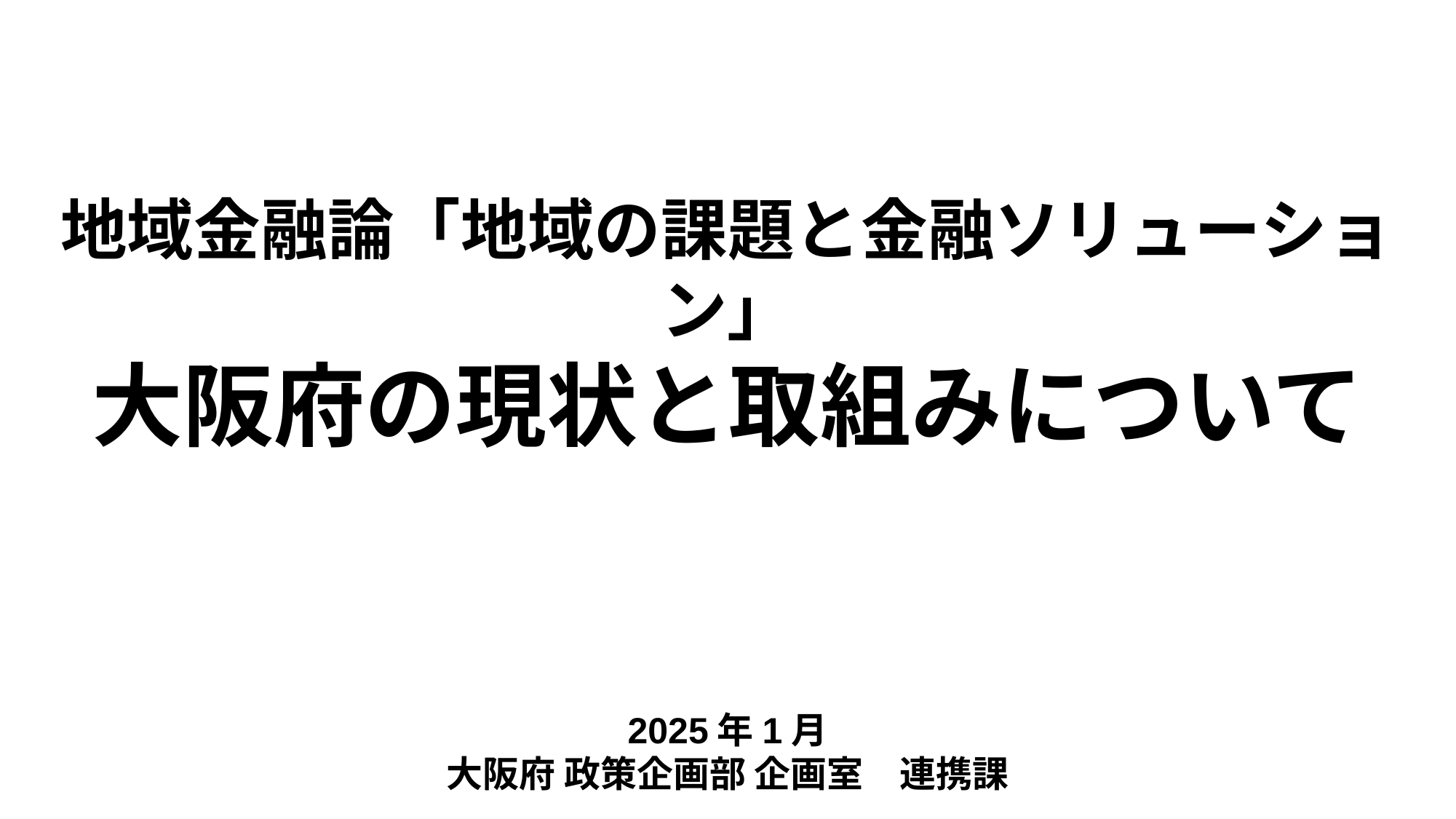

地域金融論「地域の課題と金融ソリューション」
大阪府の現状と取組みについて
2025年1月
大阪府 政策企画部 企画室　連携課